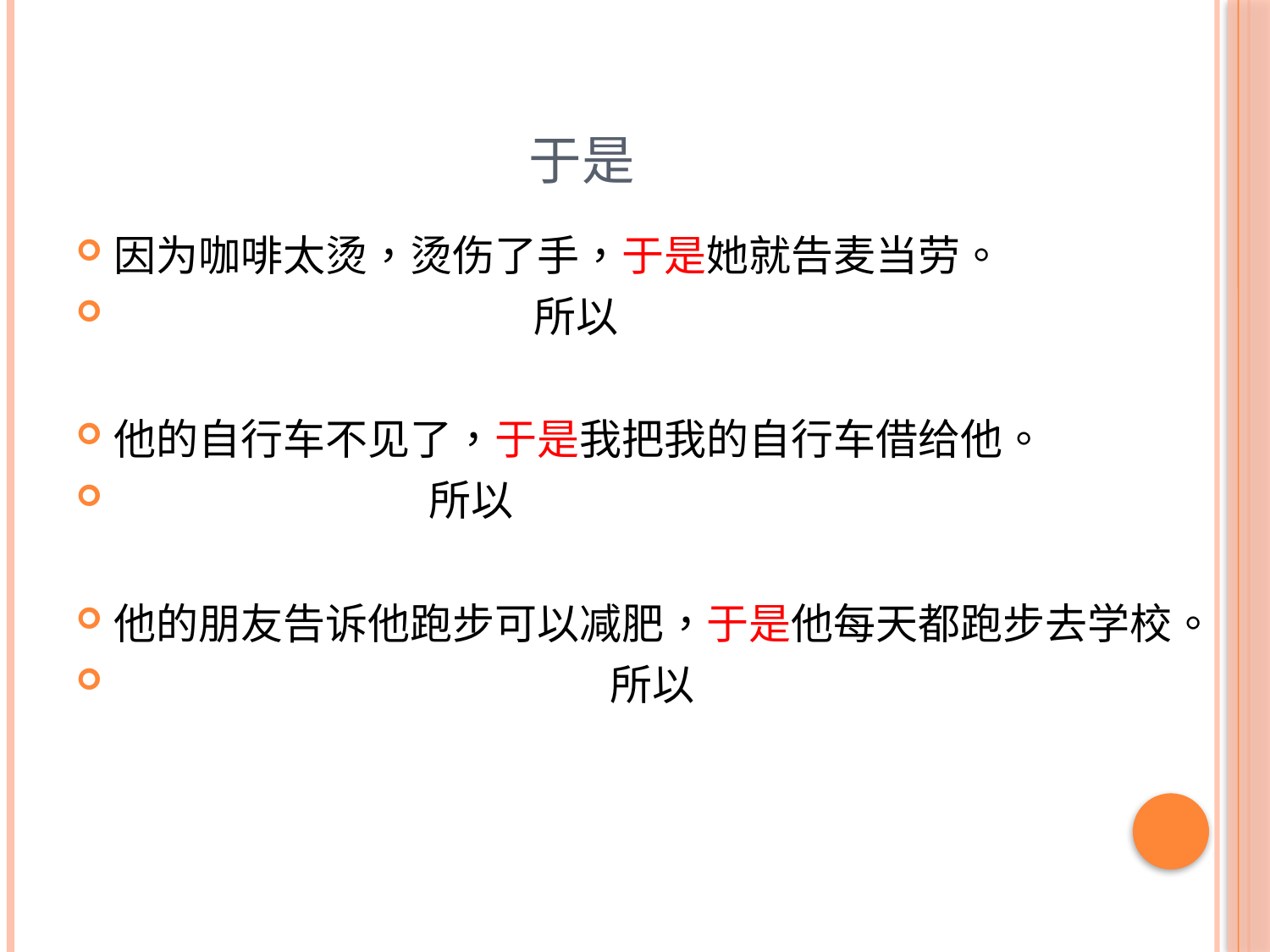

# 于是
因为咖啡太烫，烫伤了手，于是她就告麦当劳。
                                           所以

他的自行车不见了，于是我把我的自行车借给他。
                                所以

他的朋友告诉他跑步可以减肥，于是他每天都跑步去学校。
                                                   所以